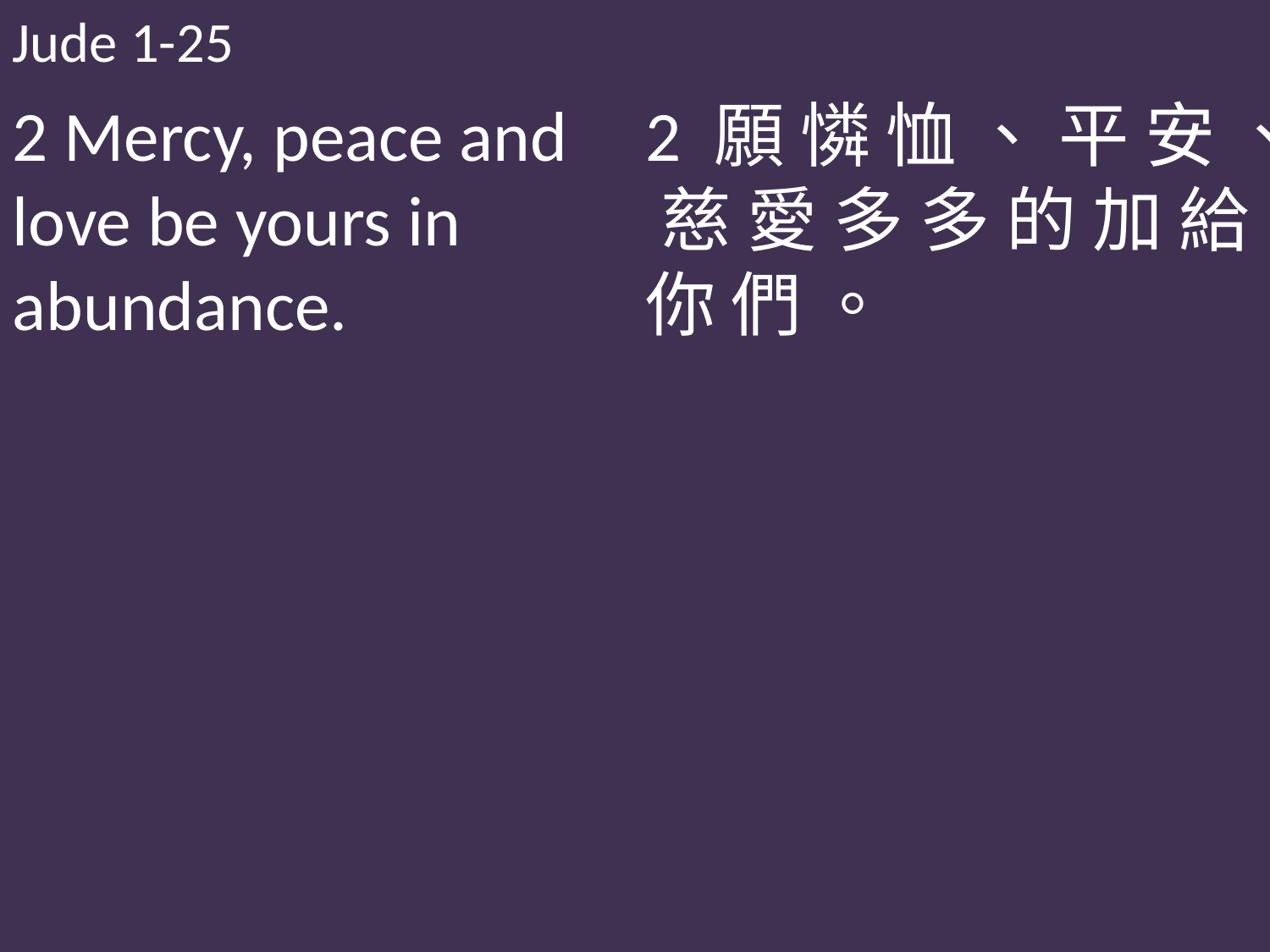

Jude 1-25
2 Mercy, peace and love be yours in abundance.
2 願 憐 恤 、 平 安 、 慈 愛 多 多 的 加 給 你 們 。